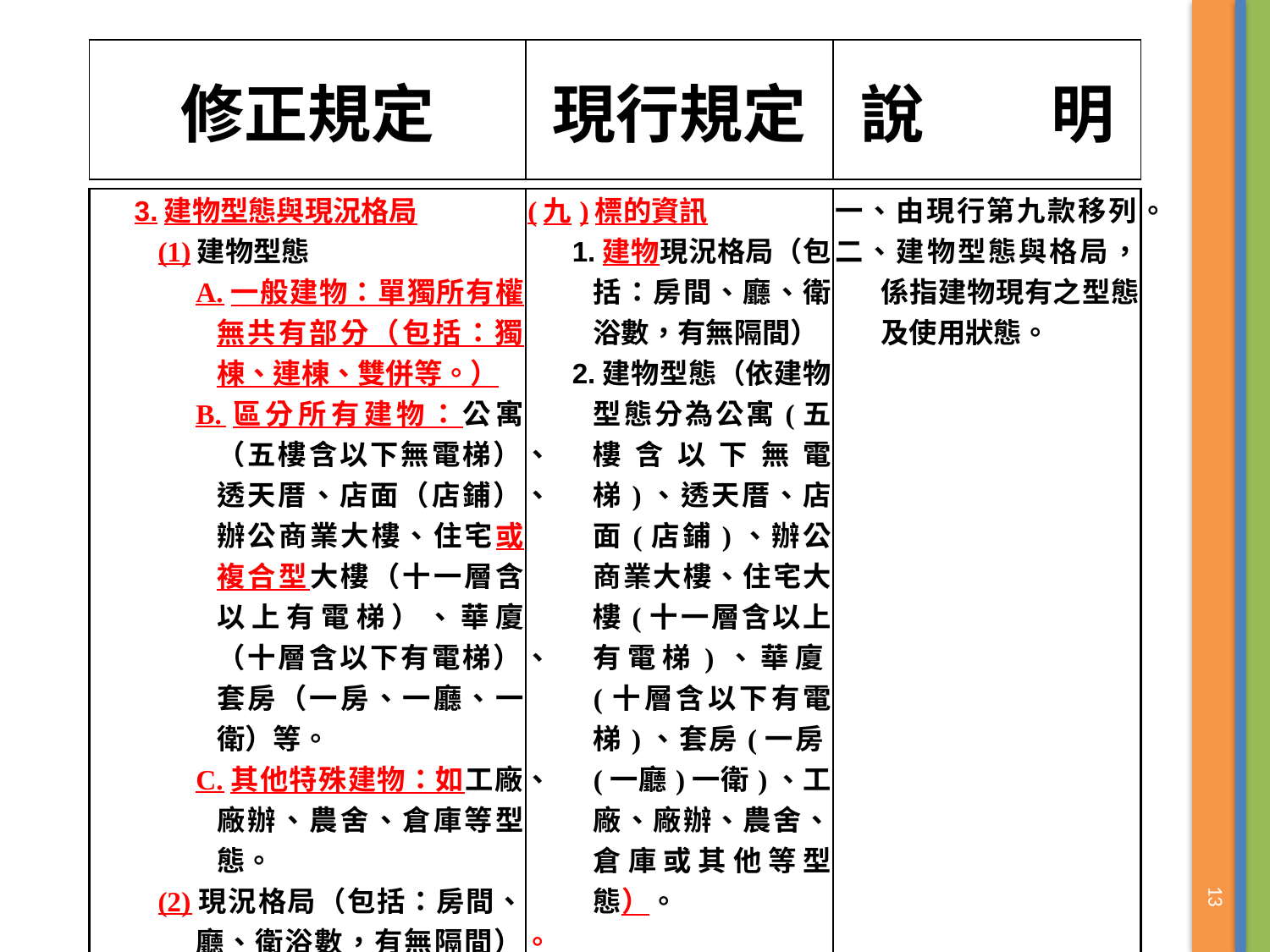

| 修正規定 | 現行規定 | 說　　明 |
| --- | --- | --- |
| 3.建物型態與現況格局 (1)建物型態 A.一般建物：單獨所有權無共有部分（包括：獨棟、連棟、雙併等。） B.區分所有建物：公寓（五樓含以下無電梯）、透天厝、店面（店鋪）、辦公商業大樓、住宅或複合型大樓（十一層含以上有電梯）、華廈（十層含以下有電梯）、套房（一房、一廳、一衛）等。 C.其他特殊建物：如工廠、廠辦、農舍、倉庫等型態。 (2)現況格局（包括：房間、廳、衛浴數，有無隔間）。 | (九)標的資訊 1.建物現況格局（包括：房間、廳、衛浴數，有無隔間） 2.建物型態（依建物型態分為公寓(五樓含以下無電梯)、透天厝、店面(店鋪)、辦公商業大樓、住宅大樓(十一層含以上有電梯)、華廈(十層含以下有電梯)、套房(一房(一廳)一衛)、工廠、廠辦、農舍、倉庫或其他等型態）。 | 一、由現行第九款移列。 二、建物型態與格局，係指建物現有之型態及使用狀態。 |
| --- | --- | --- |
13